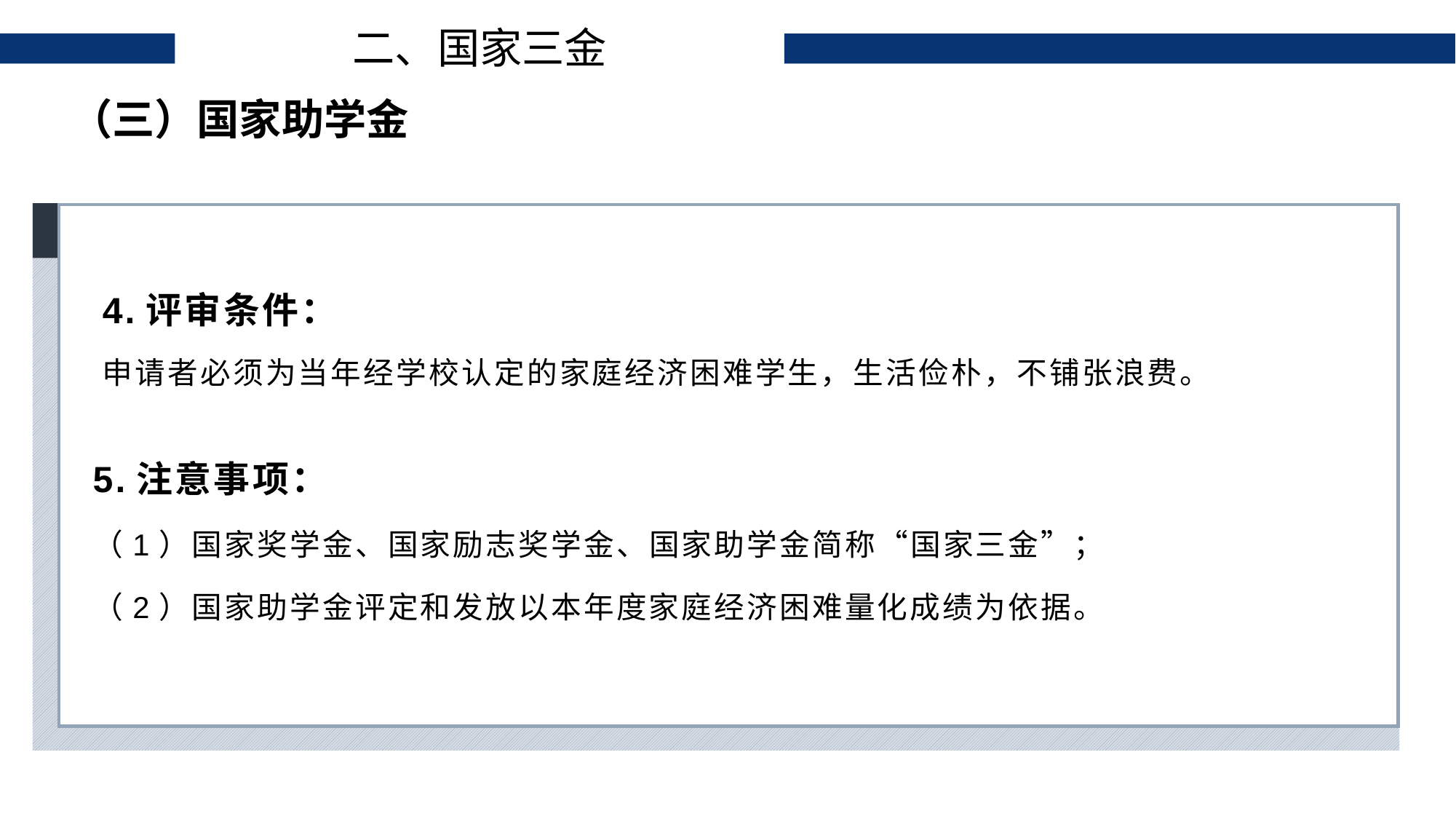

二、国家三金
（三）国家助学金

4.评审条件：
申请者必须为当年经学校认定的家庭经济困难学生，生活俭朴，不铺张浪费。
5.注意事项：
（1）国家奖学金、国家励志奖学金、国家助学金简称“国家三金”；
（2）国家助学金评定和发放以本年度家庭经济困难量化成绩为依据。